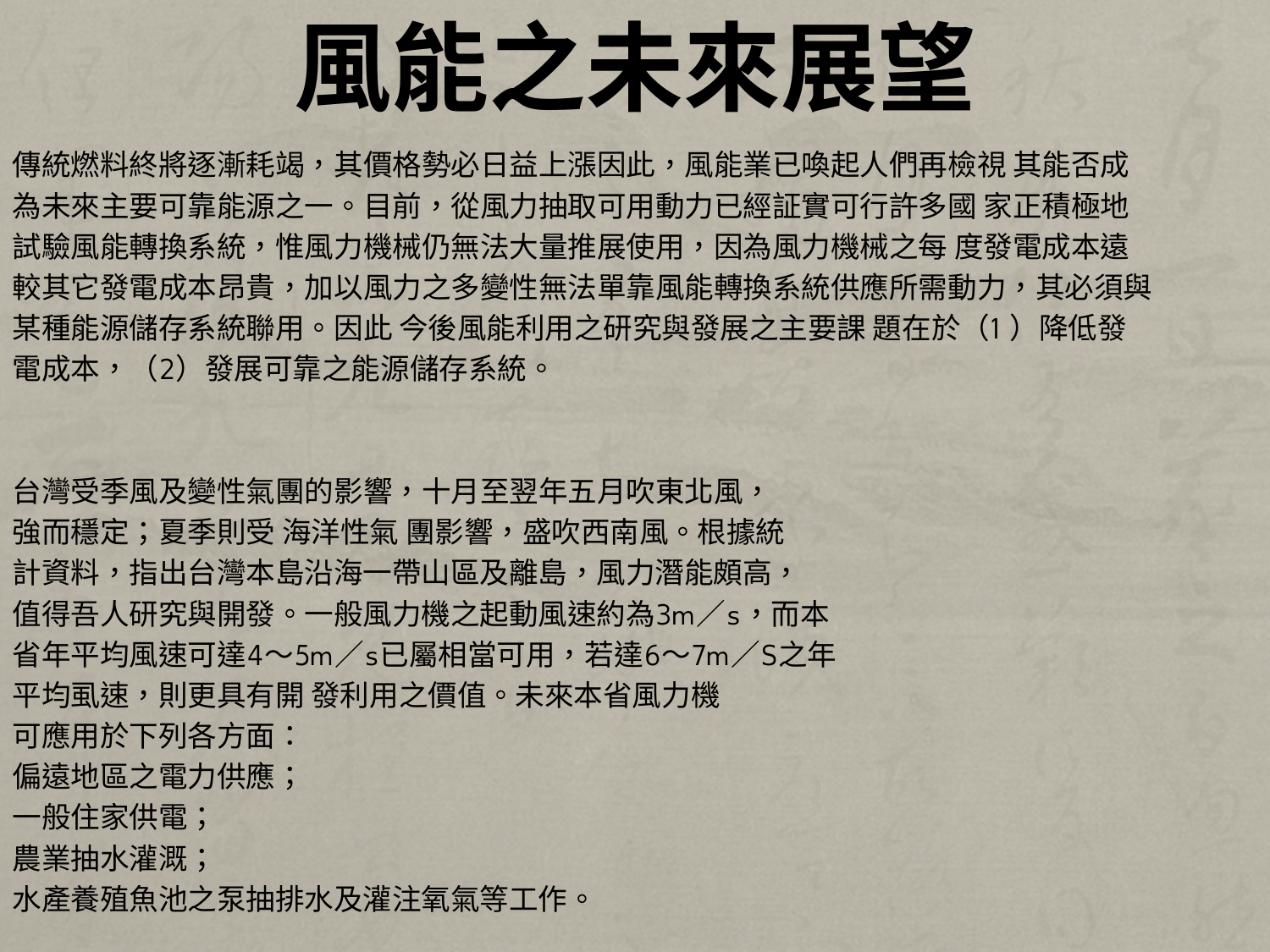

# 風能之未來展望

傳統燃料終將逐漸耗竭，其價格勢必日益上漲因此，風能業已喚起人們再檢視 其能否成
為未來主要可靠能源之一。目前，從風力抽取可用動力已經証實可行許多國 家正積極地
試驗風能轉換系統，惟風力機械仍無法大量推展使用，因為風力機械之每 度發電成本遠
較其它發電成本昂貴，加以風力之多變性無法單靠風能轉換系統供應所需動力，其必須與
某種能源儲存系統聯用。因此 今後風能利用之研究與發展之主要課 題在於（1 ）降低發
電成本，（2）發展可靠之能源儲存系統。

台灣受季風及變性氣團的影響，十月至翌年五月吹東北風，
強而穩定；夏季則受 海洋性氣 團影響，盛吹西南風。根據統
計資料，指出台灣本島沿海一帶山區及離島，風力潛能頗高，
值得吾人研究與開發。一般風力機之起動風速約為3m／s，而本
省年平均風速可達4～5m／s已屬相當可用，若達6～7m／S之年
平均虱速，則更具有開 發利用之價值。未來本省風力機
可應用於下列各方面：
偏遠地區之電力供應；
一般住家供電；
農業抽水灌溉；
水產養殖魚池之泵抽排水及灌注氧氣等工作。